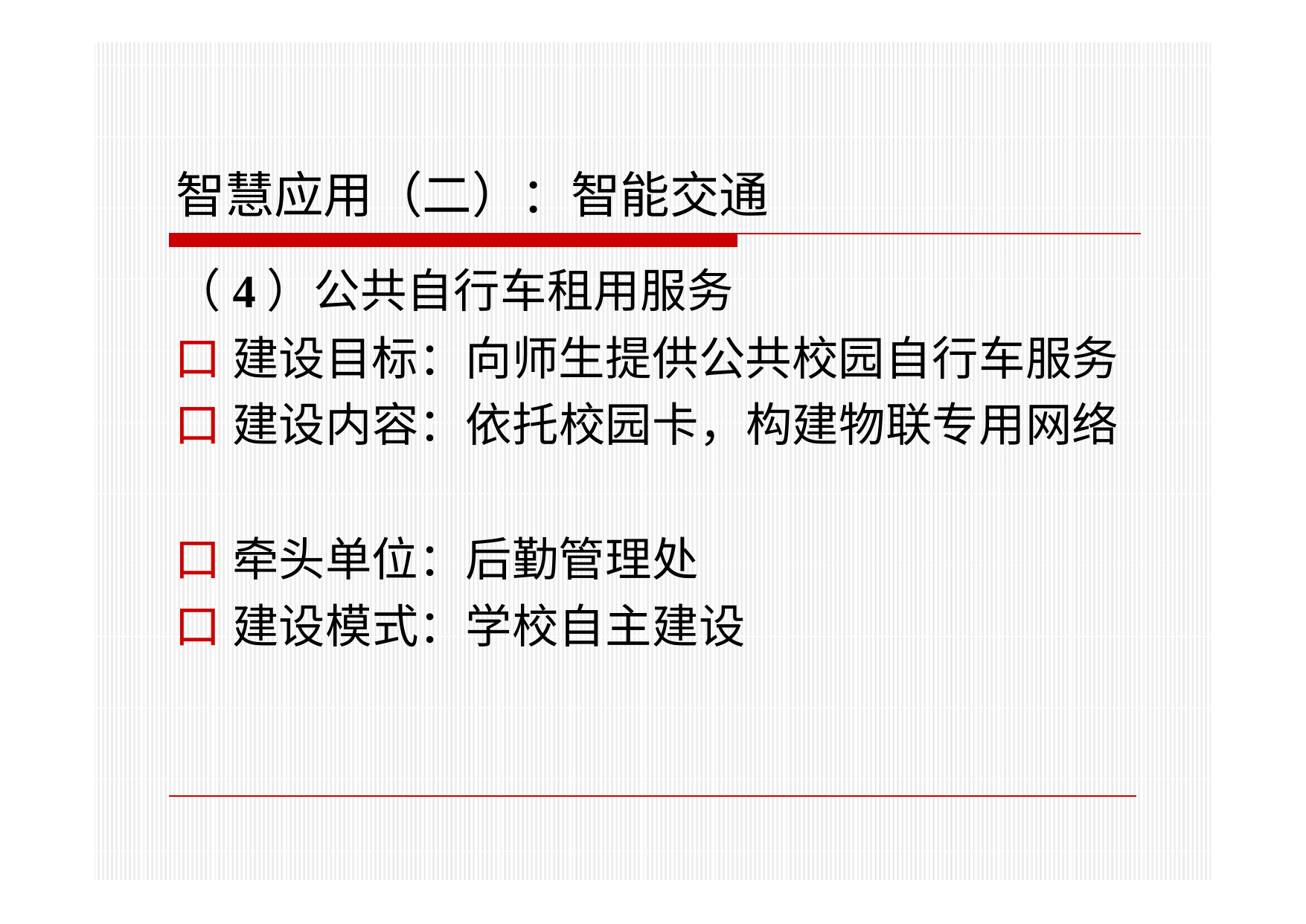

# 智慧应用（二）：智能交通

（4）公共自行车租用服务

口 建设目标：向师生提供公共校园自行车服务

口 建设内容：依托校园卡，构建物联专用网络

口 牵头单位：后勤管理处

口 建设模式：学校自主建设